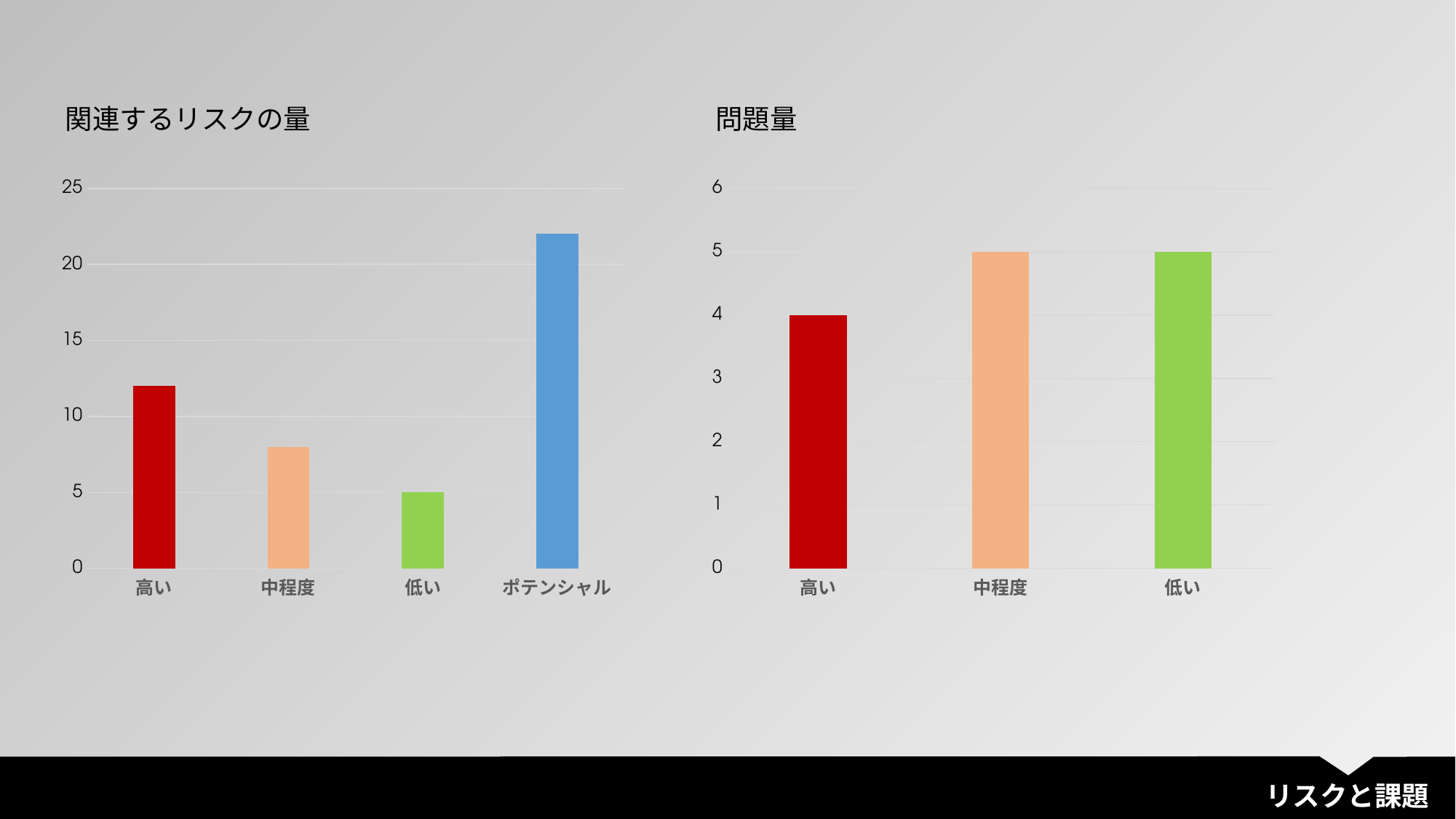

関連するリスクの量
問題量

### Chart

| Category | リスク数 |
|---|---|
| 高い | 12.0 |
| 中程度 | 8.0 |
| 低い | 5.0 |
| ポテンシャル | 22.0 |

### Chart

| Category | 問題の数 |
|---|---|
| 高い | 4.0 |
| 中程度 | 5.0 |
| 低い | 5.0 |
リスクと課題